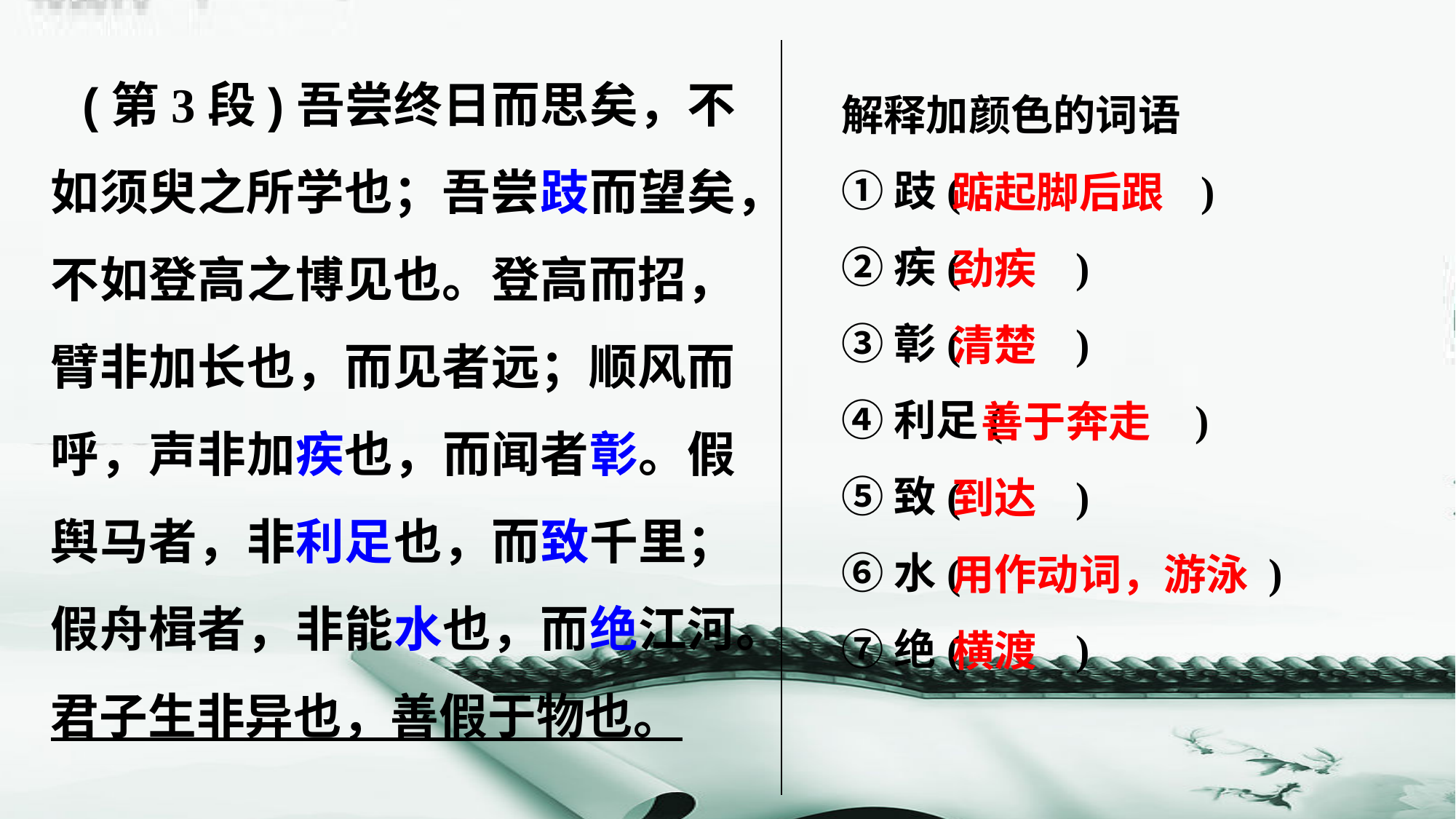

(第3段)吾尝终日而思矣，不如须臾之所学也；吾尝跂而望矣，不如登高之博见也。登高而招，臂非加长也，而见者远；顺风而呼，声非加疾也，而闻者彰。假舆马者，非利足也，而致千里；假舟楫者，非能水也，而绝江河。君子生非异也，善假于物也。
解释加颜色的词语
①跂(　              　)
②疾(　　 )
③彰(　　 )
④利足(　         　)
⑤致(　　 )
⑥水(　　                     )
⑦绝(　　 )
踮起脚后跟
劲疾
清楚
  善于奔走
到达
用作动词，游泳
横渡